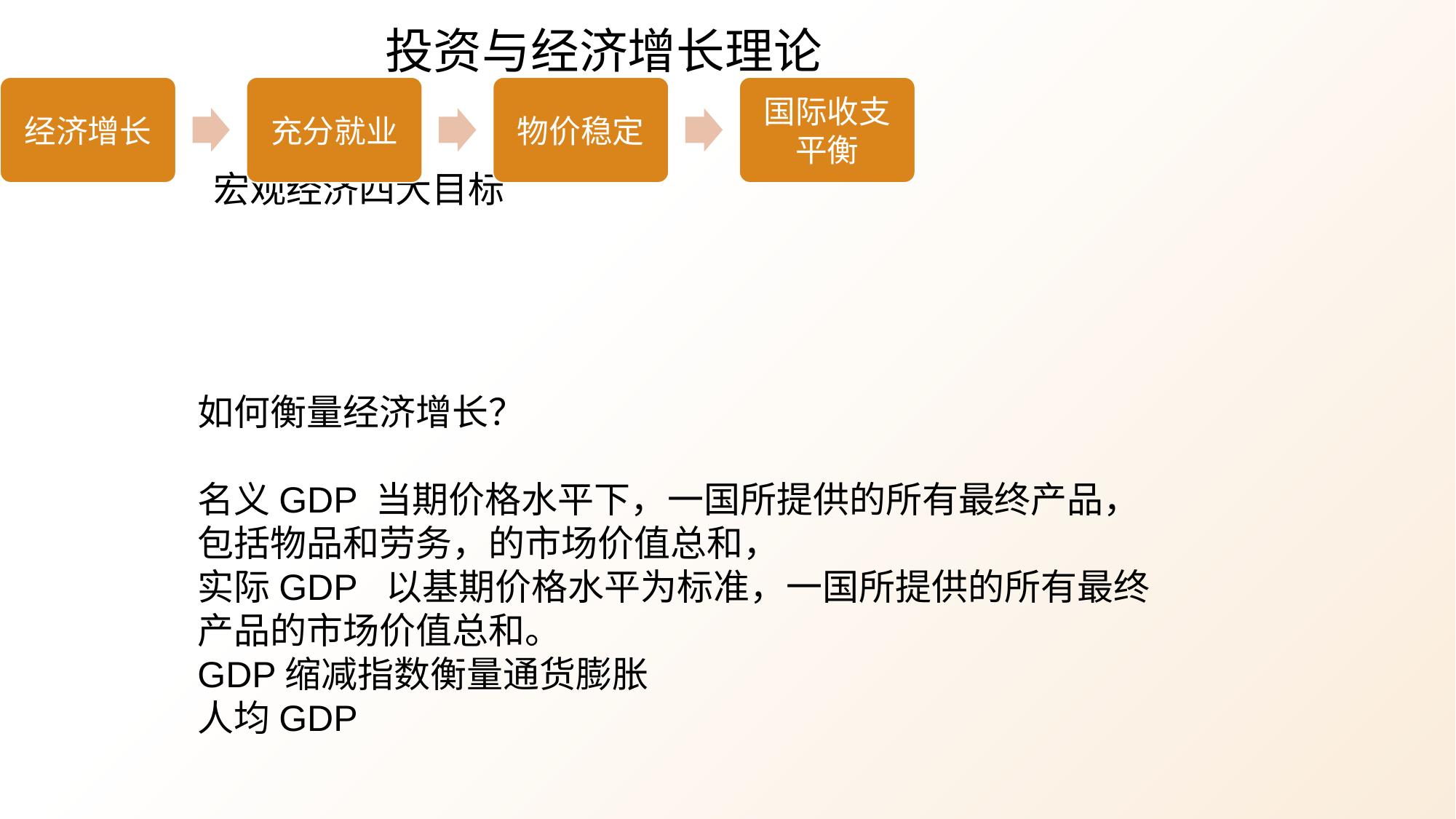

投资与经济增长理论

宏观经济四大目标

经济增长

充分就业

物价稳定

国际收支平衡
如何衡量经济增长？

名义GDP 当期价格水平下，一国所提供的所有最终产品，包括物品和劳务，的市场价值总和，
实际GDP  以基期价格水平为标准，一国所提供的所有最终产品的市场价值总和。
GDP缩减指数衡量通货膨胀
人均GDP